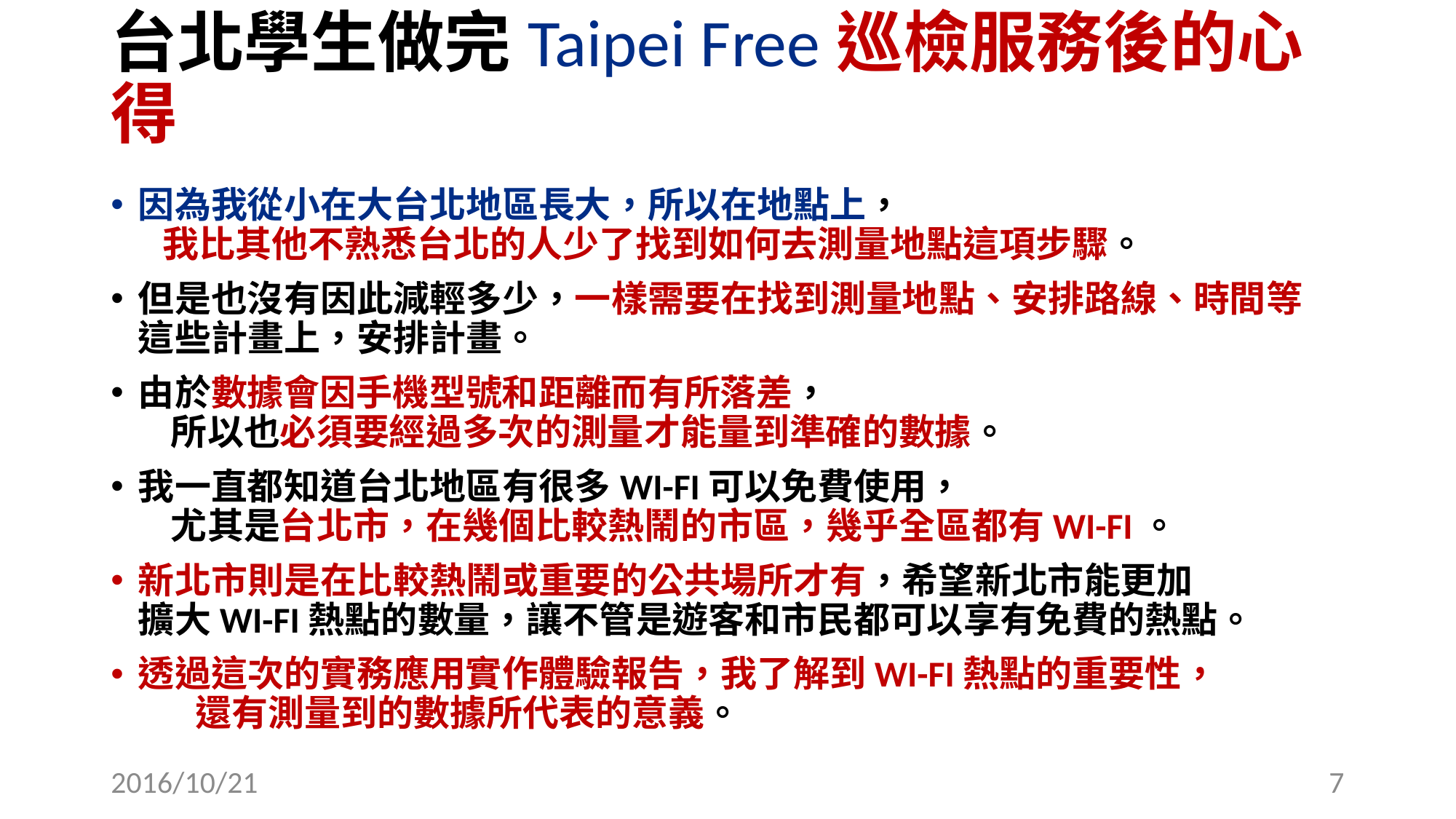

# 台北學生做完Taipei Free巡檢服務後的心得
因為我從小在大台北地區長大，所以在地點上，                                                         我比其他不熟悉台北的人少了找到如何去測量地點這項步驟。
但是也沒有因此減輕多少，一樣需要在找到測量地點、安排路線、時間等 這些計畫上，安排計畫。
由於數據會因手機型號和距離而有所落差，                                                                   所以也必須要經過多次的測量才能量到準確的數據。
我一直都知道台北地區有很多WI-FI可以免費使用，                                                   尤其是台北市，在幾個比較熱鬧的市區，幾乎全區都有WI-FI。
新北市則是在比較熱鬧或重要的公共場所才有，希望新北市能更加                   擴大WI-FI熱點的數量，讓不管是遊客和市民都可以享有免費的熱點。
透過這次的實務應用實作體驗報告，我了解到WI-FI熱點的重要性，                       還有測量到的數據所代表的意義。

2016/10/21
7